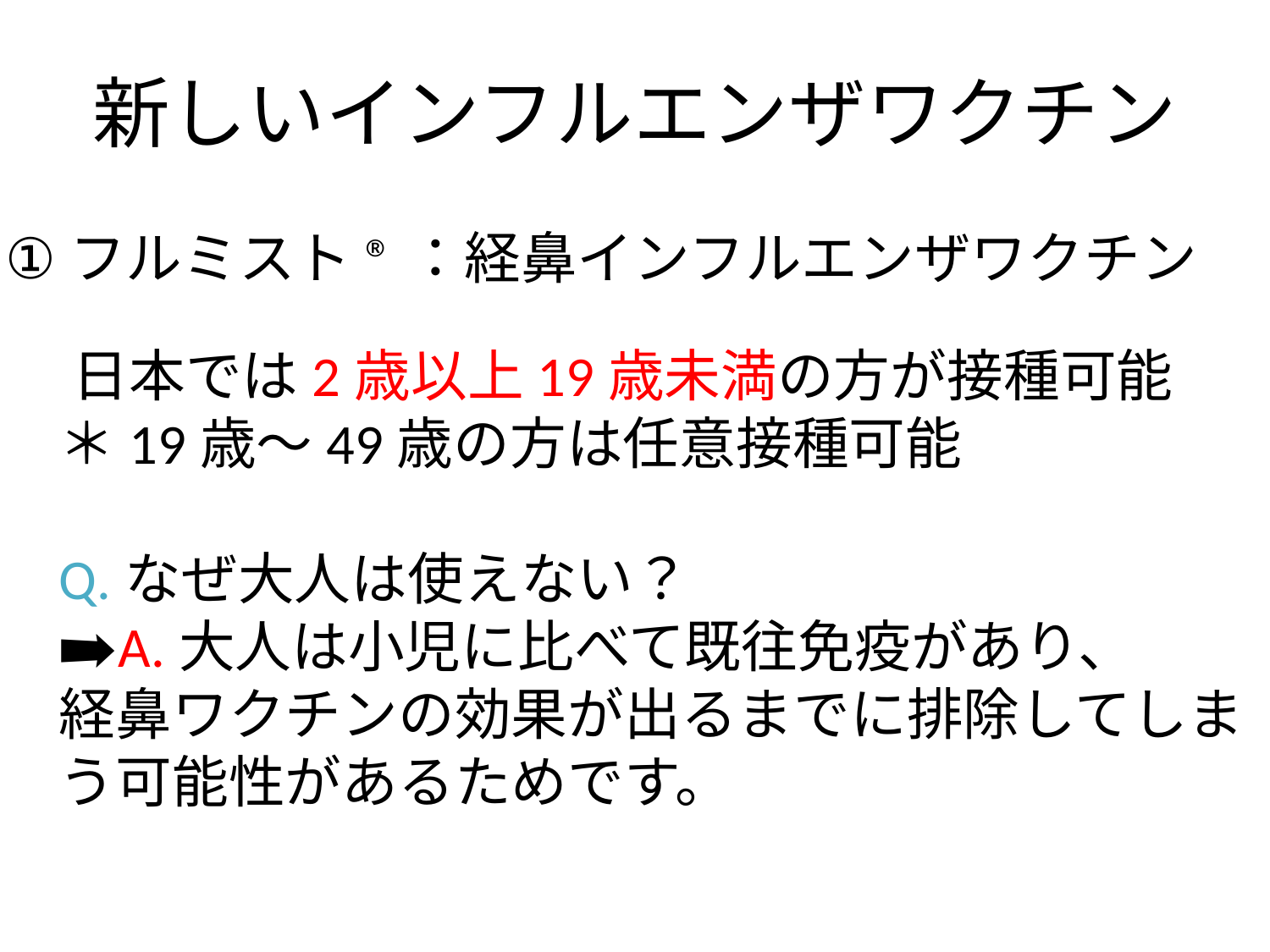

新しいインフルエンザワクチン
﻿①フルミスト®：経鼻インフルエンザワクチン
﻿日本では2歳以上19歳未満の方が接種可能
＊19歳～49歳の方は任意接種可能

Q.なぜ大人は使えない？
➡A.大人は小児に比べて既往免疫があり、
経鼻ワクチンの効果が出るまでに排除してしま
う可能性があるためです。